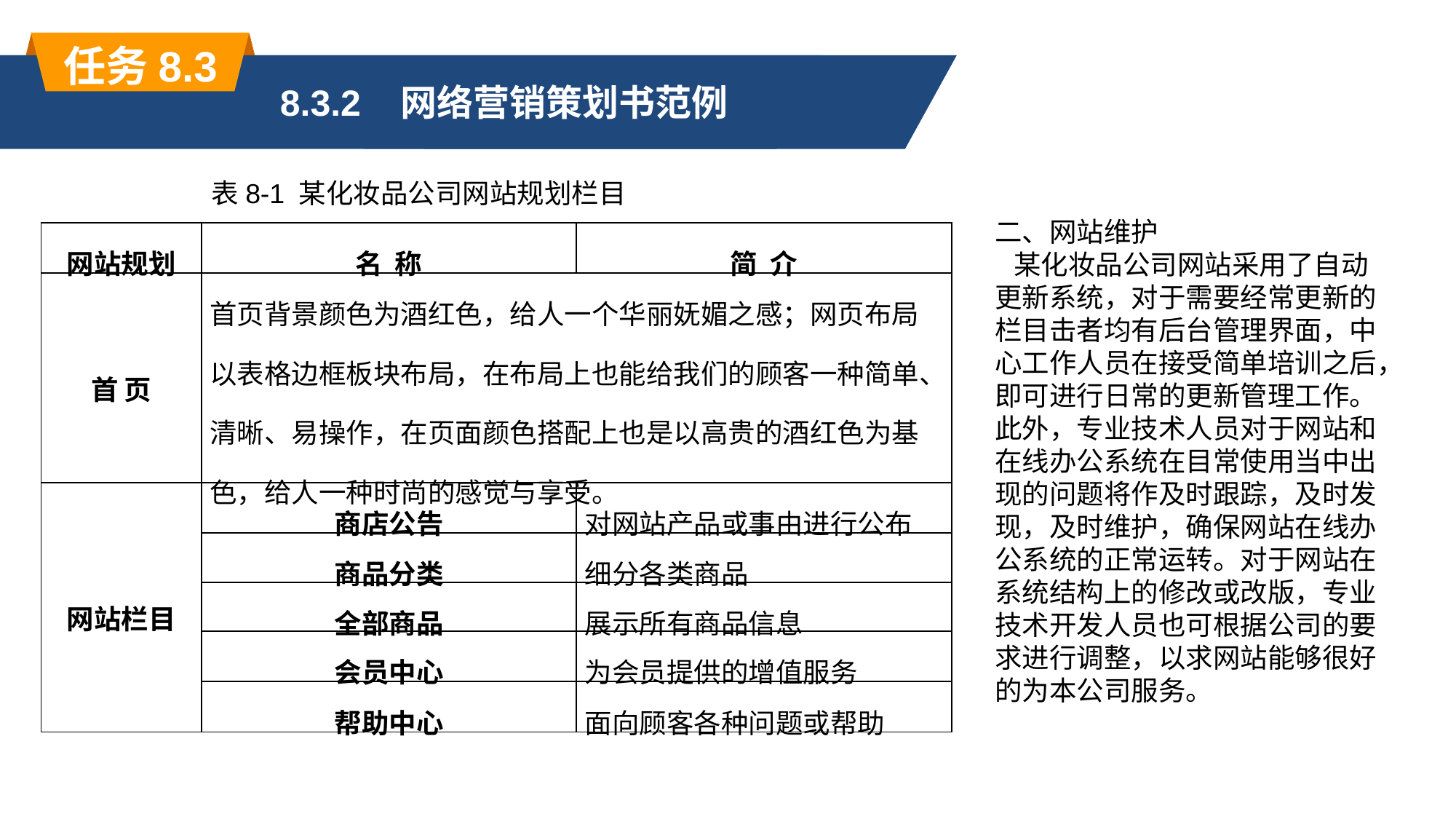

任务8.3
HUANXIANG PPT

单击此处添加标题文本内容
8.3.2   网络营销策划书范例
表8-1 某化妆品公司网站规划栏目
二、网站维护
  某化妆品公司网站采用了自动更新系统，对于需要经常更新的栏目击者均有后台管理界面，中心工作人员在接受简单培训之后，即可进行日常的更新管理工作。此外，专业技术人员对于网站和在线办公系统在目常使用当中出现的问题将作及时跟踪，及时发现，及时维护，确保网站在线办公系统的正常运转。对于网站在系统结构上的修改或改版，专业技术开发人员也可根据公司的要求进行调整，以求网站能够很好的为本公司服务。
| 网站规划 | 名 称 | 简 介 |
| --- | --- | --- |
| 首 页 | 首页背景颜色为酒红色，给人一个华丽妩媚之感；网页布局以表格边框板块布局，在布局上也能给我们的顾客一种简单、清晰、易操作，在页面颜色搭配上也是以高贵的酒红色为基色，给人一种时尚的感觉与享受。 |  |
| 网站栏目 | 商店公告 | 对网站产品或事由进行公布 |
|  | 商品分类 | 细分各类商品 |
|  | 全部商品 | 展示所有商品信息 |
|  | 会员中心 | 为会员提供的增值服务 |
|  | 帮助中心 | 面向顾客各种问题或帮助 |